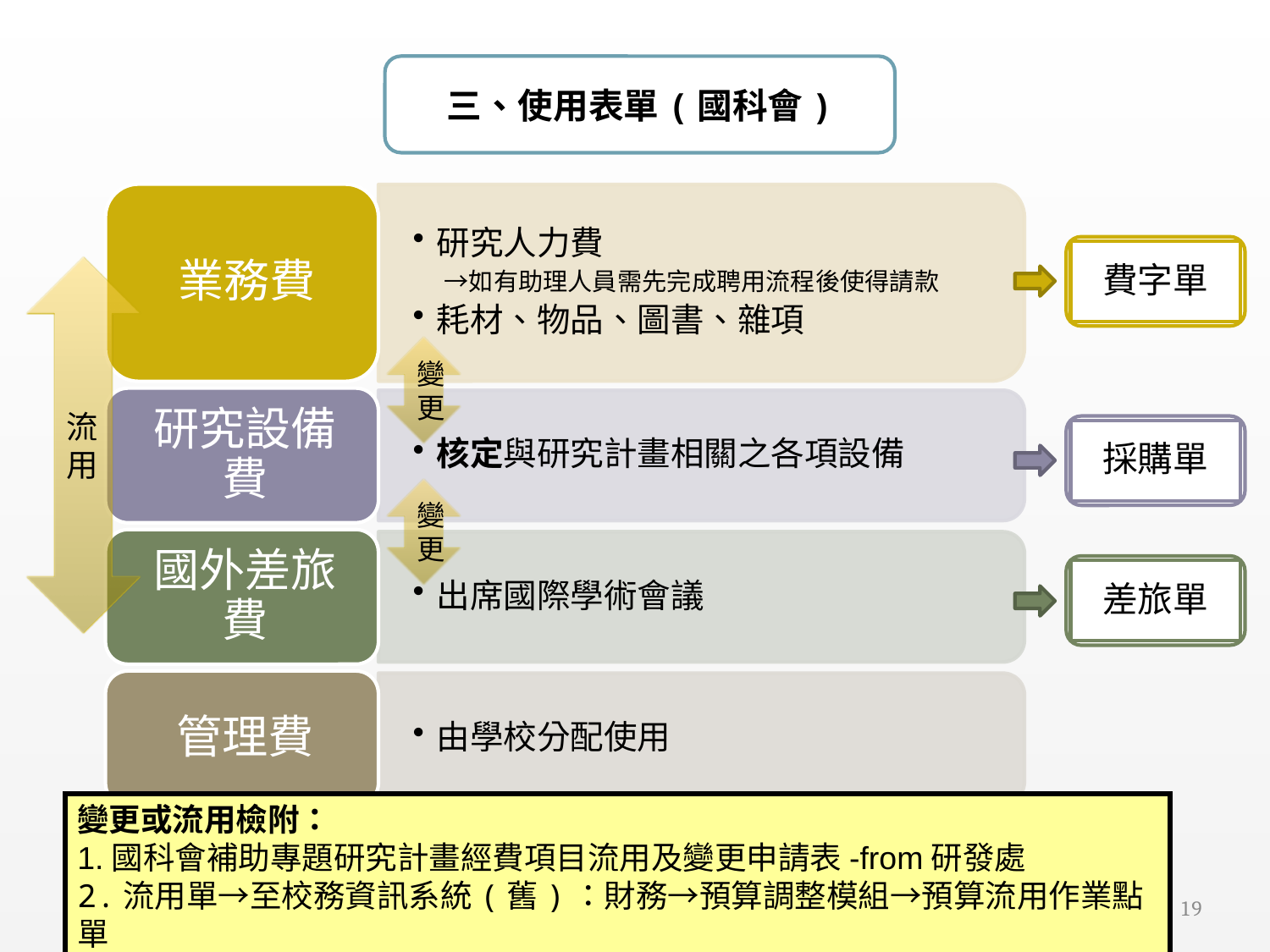

三、使用表單(國科會)
研究人力費
 →如有助理人員需先完成聘用流程後使得請款
耗材、物品、圖書、雜項
業務費
核定與研究計畫相關之各項設備
研究設備費
出席國際學術會議
國外差旅費
由學校分配使用
管理費

費字單
流用

變更

採購單

變更

差旅單

變更或流用檢附：
1.國科會補助專題研究計畫經費項目流用及變更申請表-from研發處
2.流用單→至校務資訊系統(舊)：財務→預算調整模組→預算流用作業點單
19